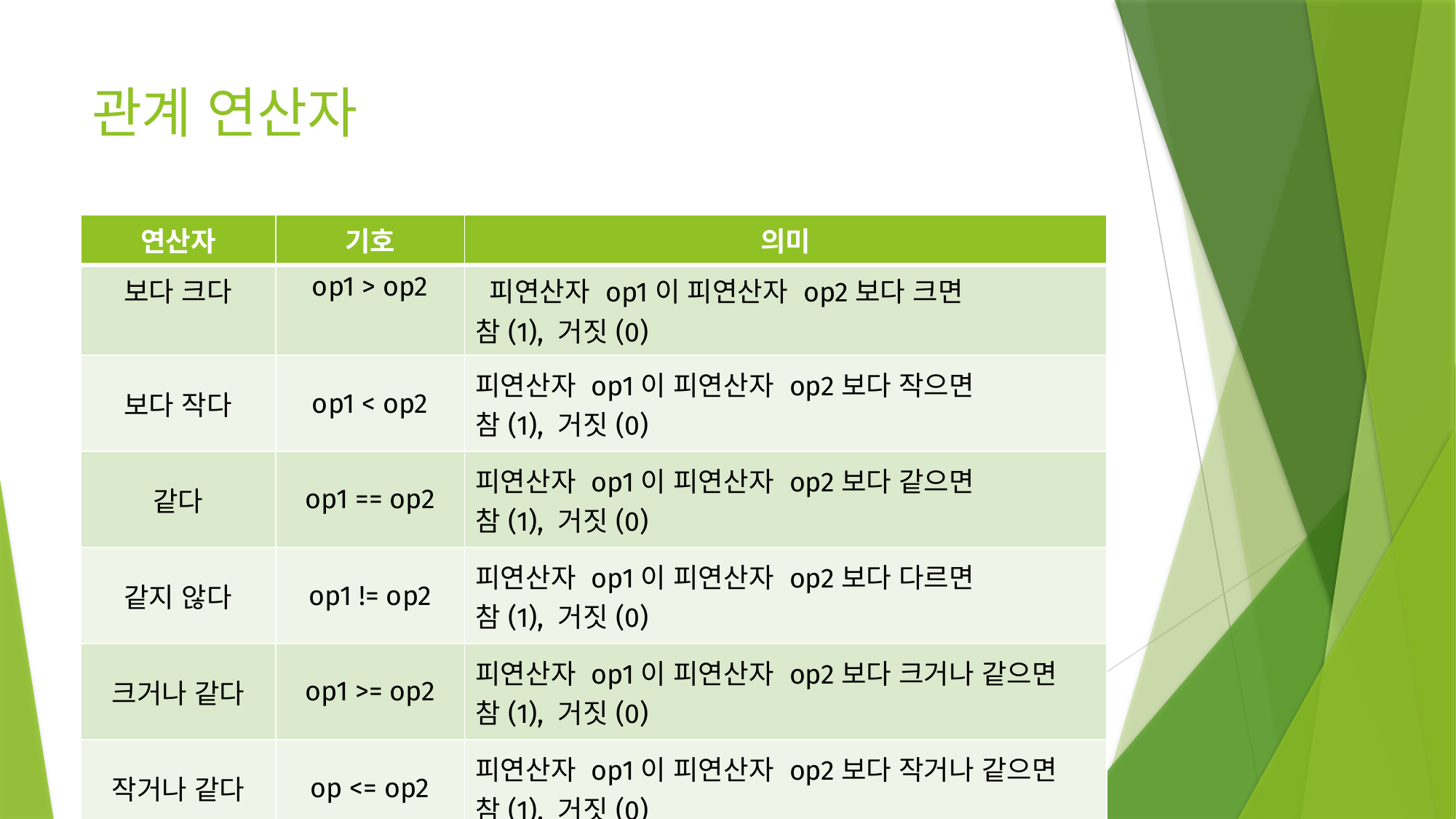

# 관계 연산자
| 연산자 | 기호 | 의미 |
| --- | --- | --- |
| 보다 크다 | op1 > op2 | 피연산자 op1이 피연산자 op2보다 크면 참(1), 거짓(0) |
| 보다 작다 | op1 < op2 | 피연산자 op1이 피연산자 op2보다 작으면 참(1), 거짓(0) |
| 같다 | op1 == op2 | 피연산자 op1이 피연산자 op2보다 같으면 참(1), 거짓(0) |
| 같지 않다 | op1 != op2 | 피연산자 op1이 피연산자 op2보다 다르면 참(1), 거짓(0) |
| 크거나 같다 | op1 >= op2 | 피연산자 op1이 피연산자 op2보다 크거나 같으면 참(1), 거짓(0) |
| 작거나 같다 | op <= op2 | 피연산자 op1이 피연산자 op2보다 작거나 같으면 참(1), 거짓(0) |